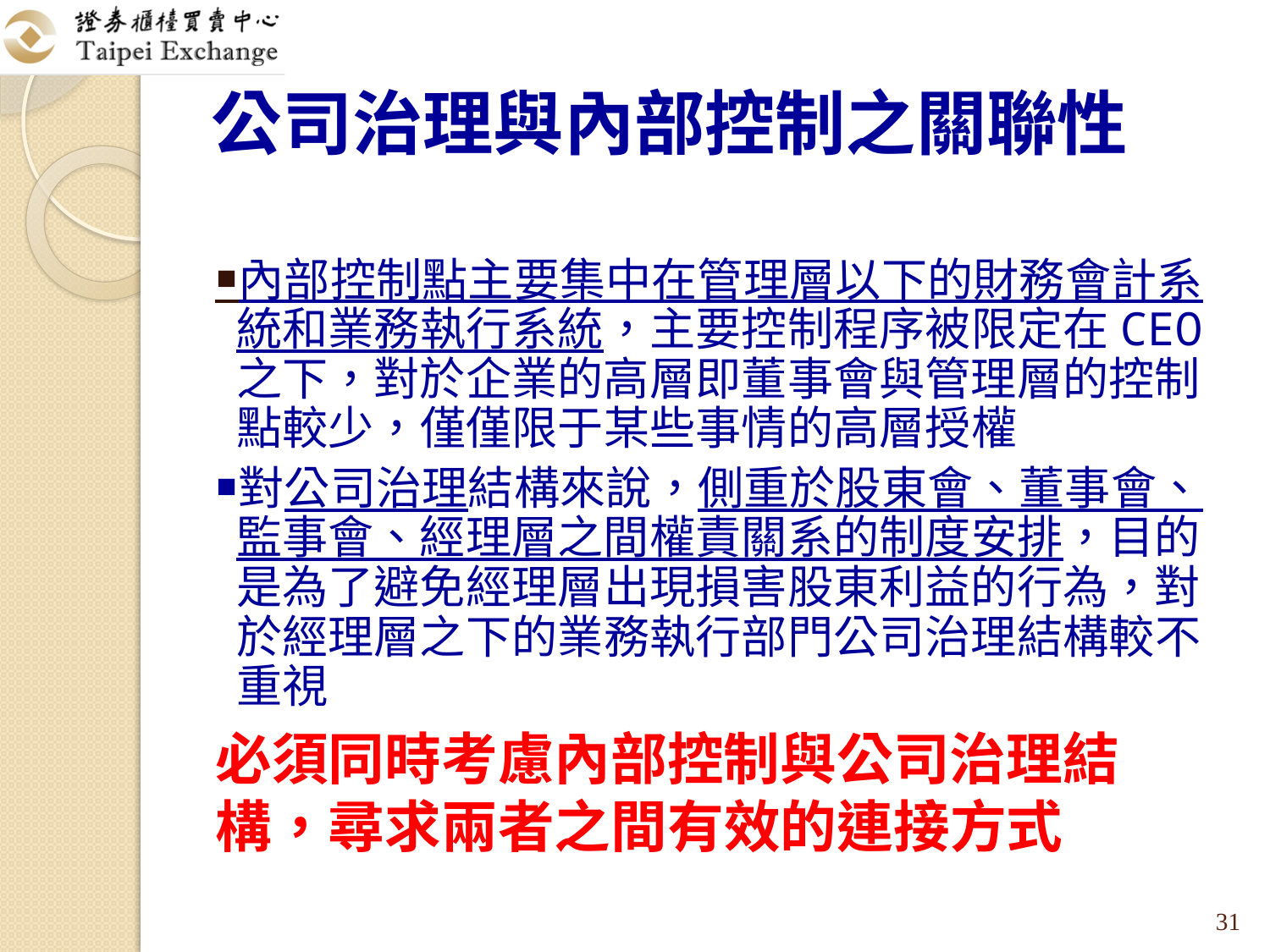

# 公司治理與內部控制之關聯性
￭內部控制點主要集中在管理層以下的財務會計系統和業務執行系統，主要控制程序被限定在CEO之下，對於企業的高層即董事會與管理層的控制點較少，僅僅限于某些事情的高層授權
￭對公司治理結構來說，側重於股東會、董事會、監事會、經理層之間權責關系的制度安排，目的是為了避免經理層出現損害股東利益的行為，對於經理層之下的業務執行部門公司治理結構較不重視
必須同時考慮內部控制與公司治理結構，尋求兩者之間有效的連接方式

31